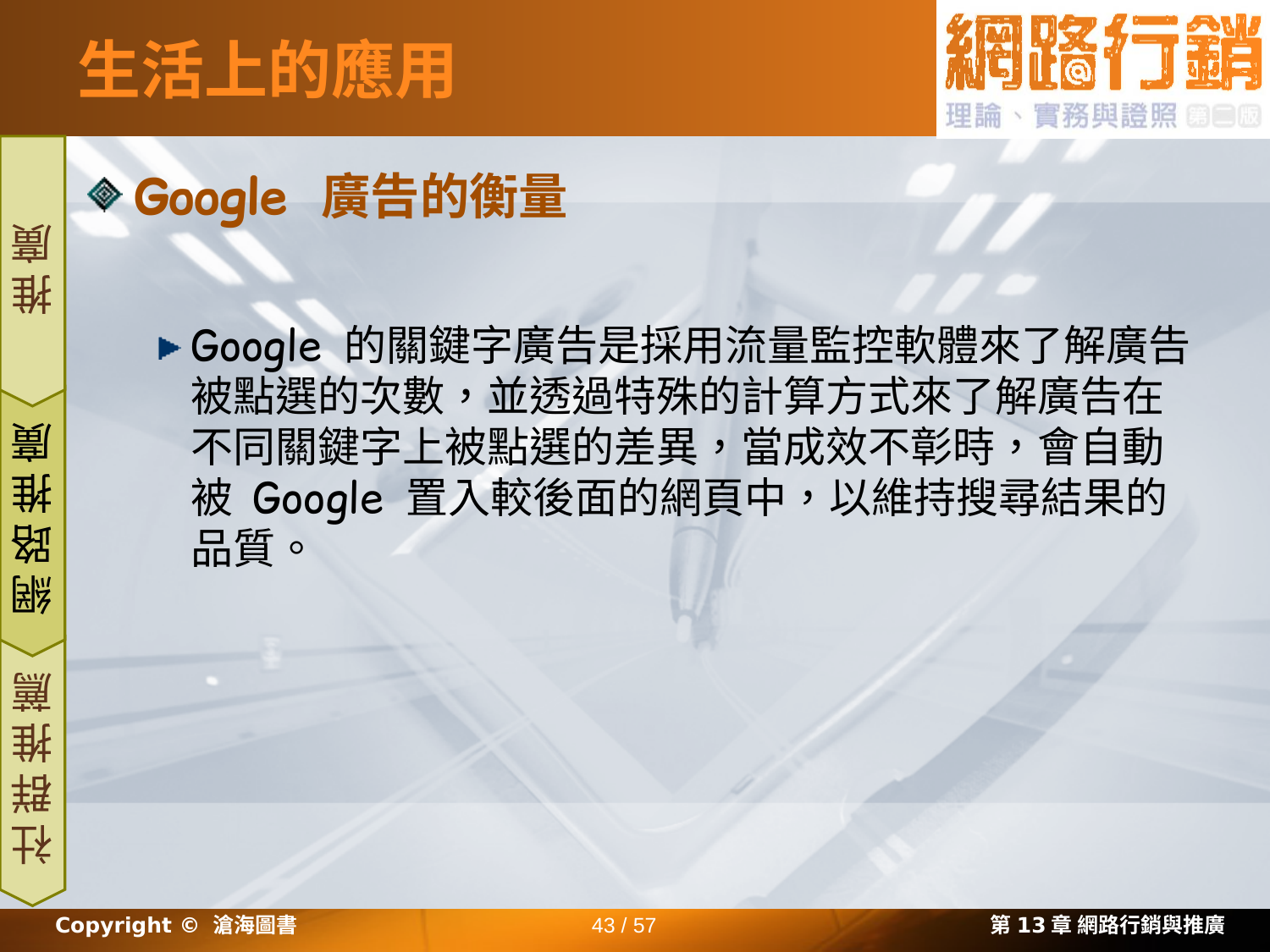

# 生活上的應用
Google 廣告的衡量

Google 的關鍵字廣告是採用流量監控軟體來了解廣告被點選的次數，並透過特殊的計算方式來了解廣告在不同關鍵字上被點選的差異，當成效不彰時，會自動被 Google 置入較後面的網頁中，以維持搜尋結果的品質。

推廣
網路推廣
社群推薦
Copyright © 滄海圖書
43 / 57
第13章 網路行銷與推廣